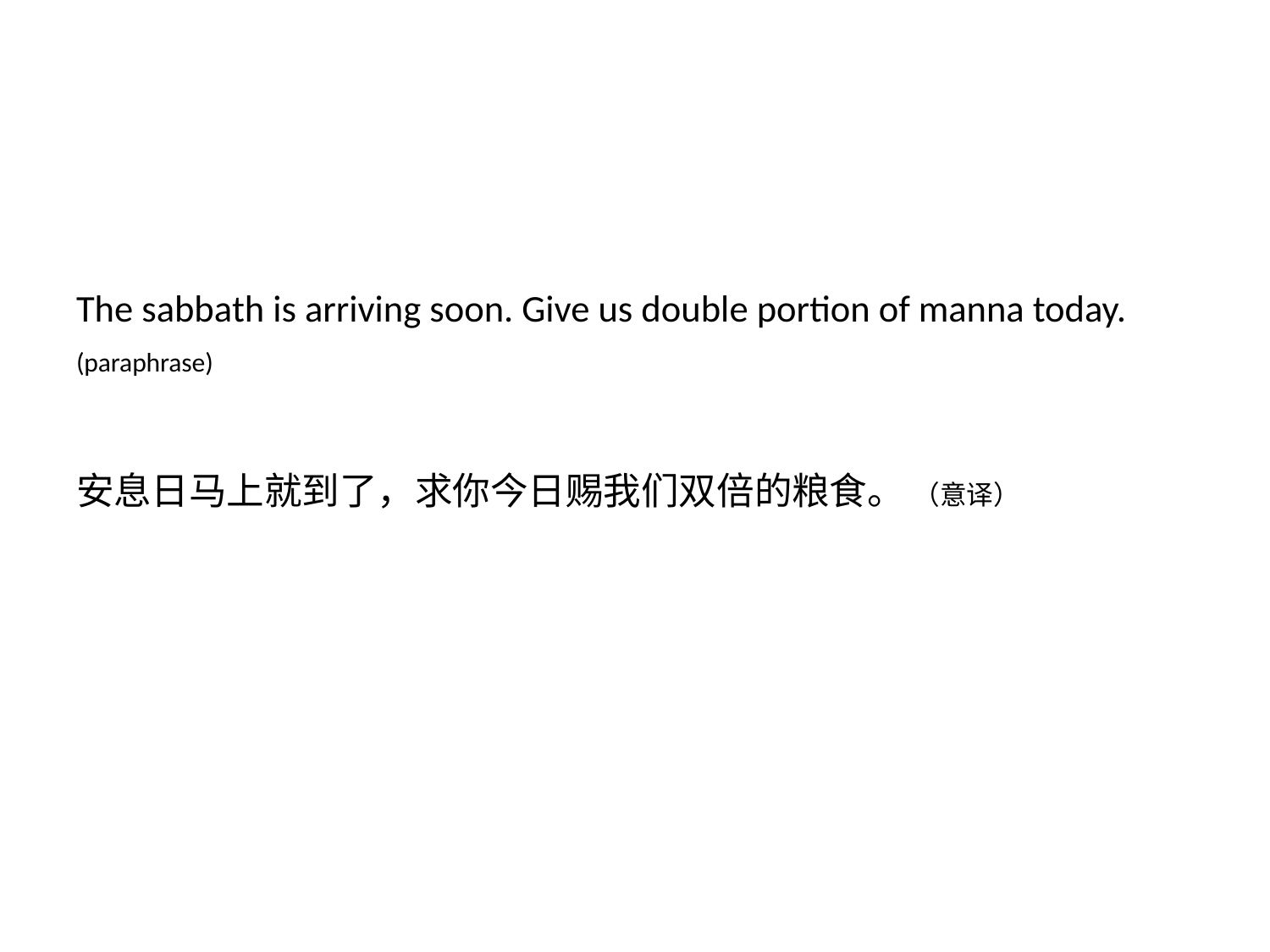

# The sabbath is arriving soon. Give us double portion of manna today.  (paraphrase) 安息日马上就到了，求你今日赐我们双倍的粮食。 （意译）